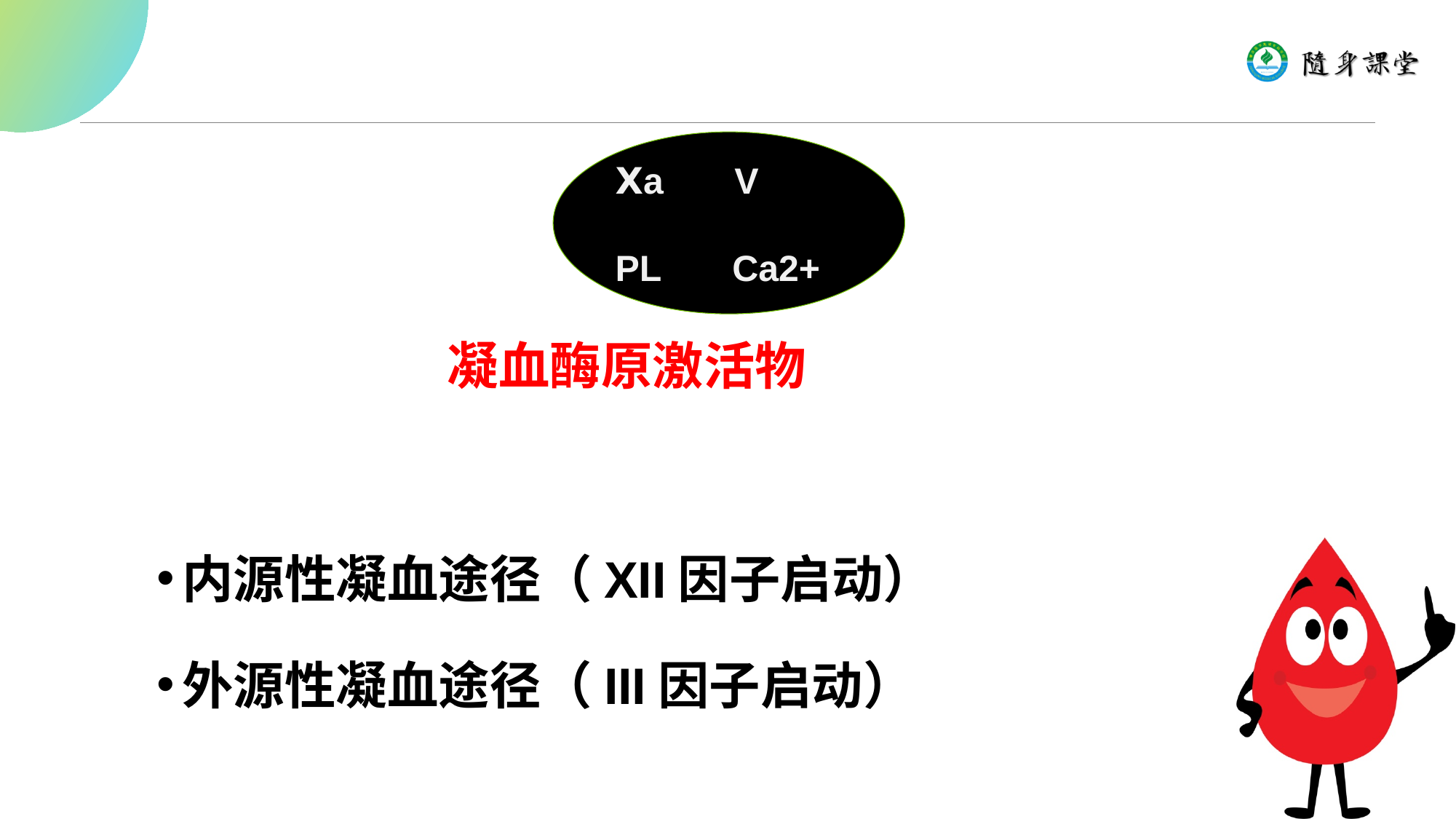

#

Ⅹa       V

PL       Ca2+

                        凝血酶原激活物

内源性凝血途径（XII因子启动）
外源性凝血途径（III因子启动）